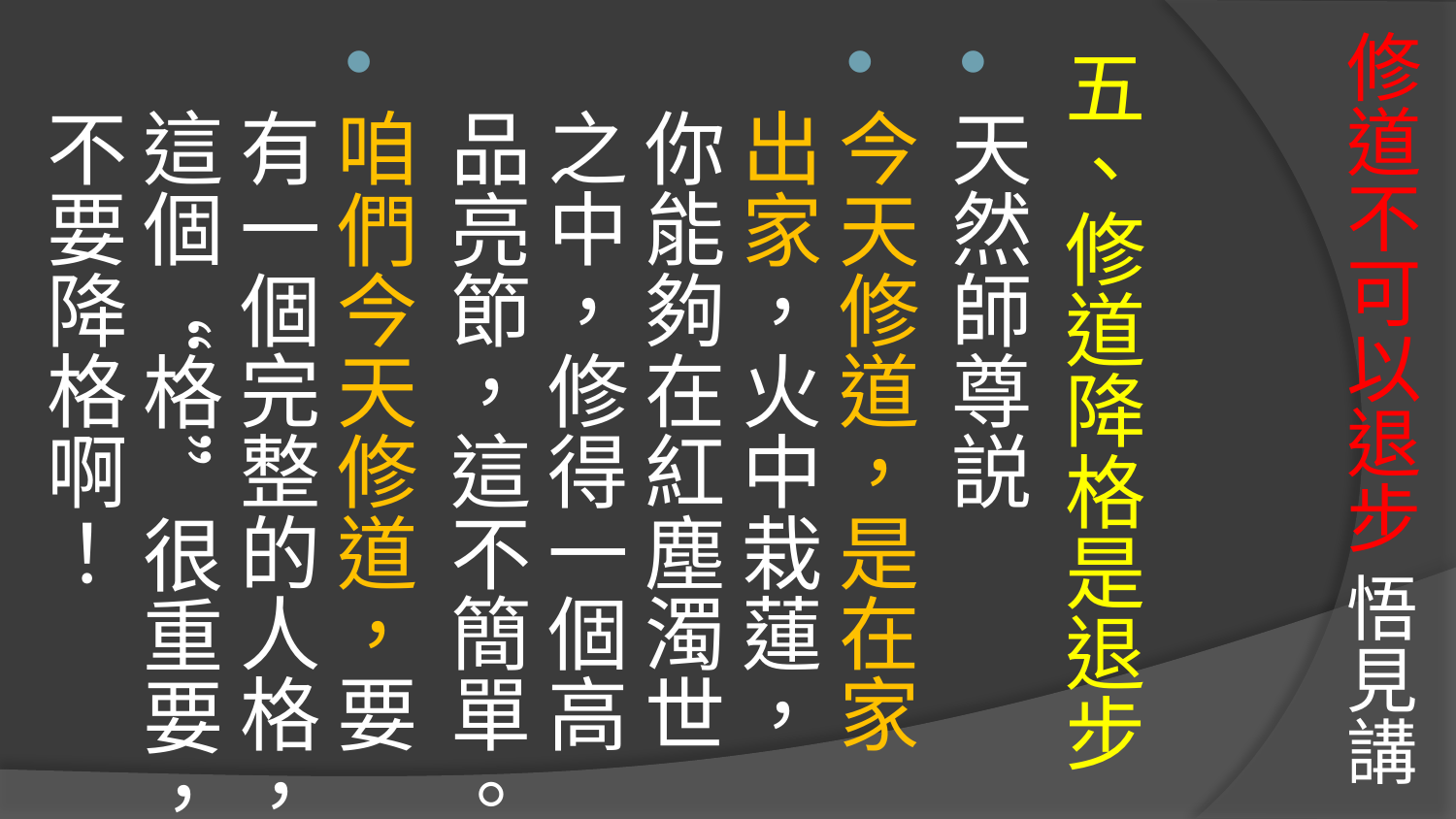

# 修道不可以退步 悟見講
五、修道降格是退步
天然師尊説
今天修道，是在家出家，火中栽蓮，你能夠在紅塵濁世之中，修得一個高品亮節，這不簡單。
咱們今天修道，要有一個完整的人格，這個“格”很重要，不要降格啊！